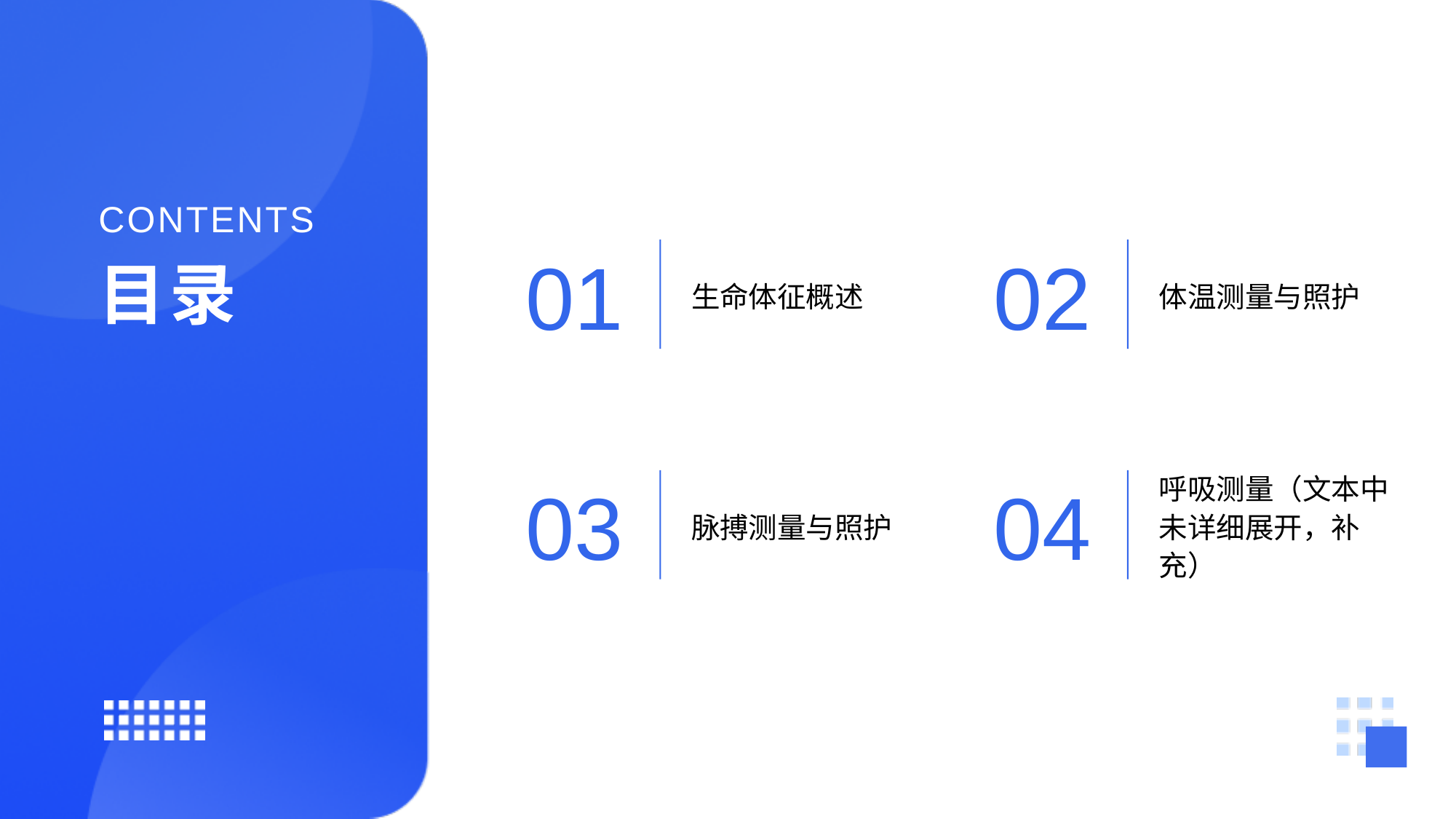

CONTENTS
01
02

生命体征概述

体温测量与照护
03
04

脉搏测量与照护

呼吸测量（文本中未详细展开，补充）
目录